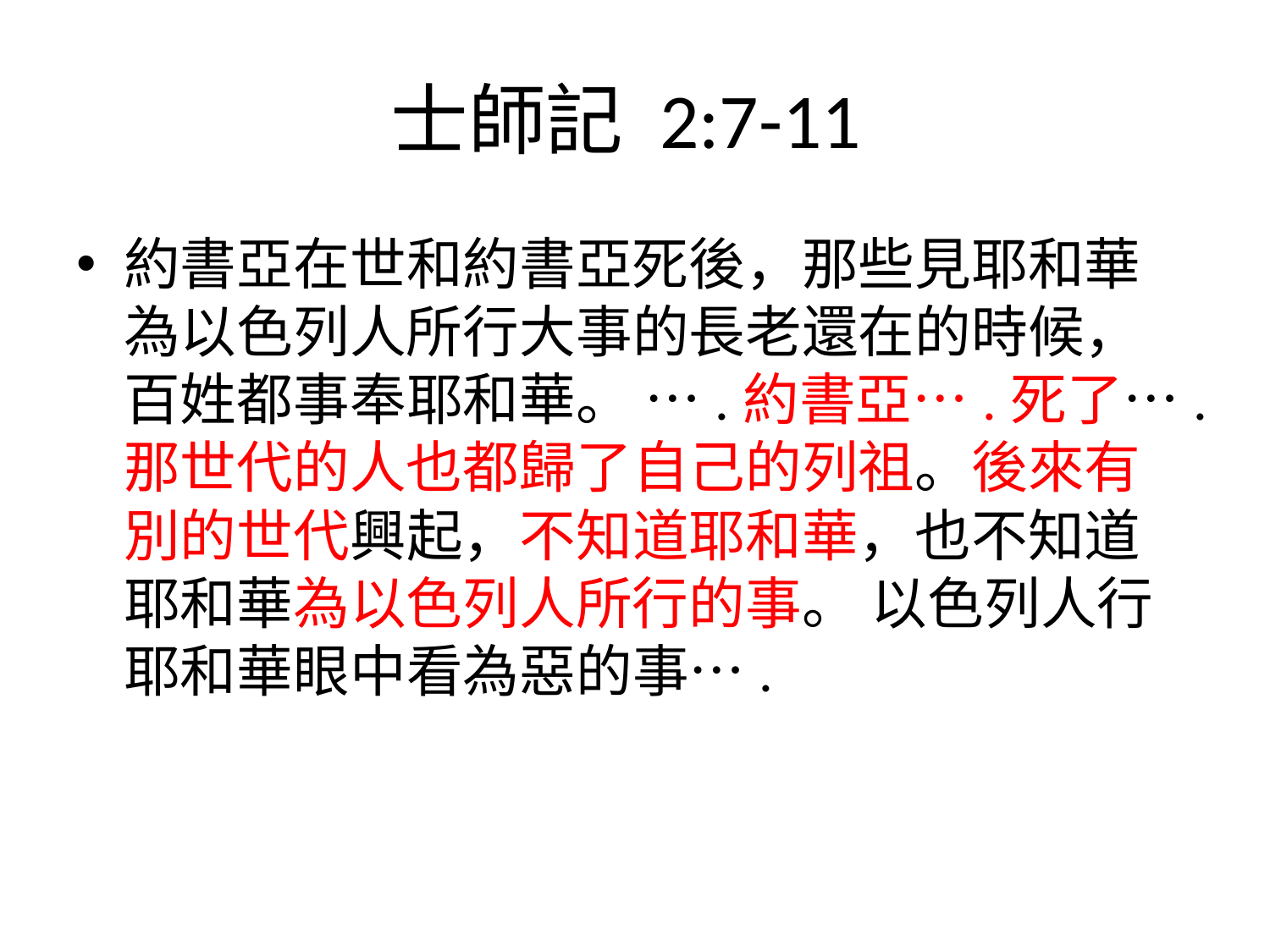

# 士師記‬ ‭2:7-11‬ ‭
約書亞在世和約書亞死後，那些見耶和華為以色列人所行大事的長老還在的時候，百姓都事奉耶和華。 ….約書亞….死了….那世代的人也都歸了自己的列祖。後來有別的世代興起，不知道耶和華，也不知道耶和華為以色列人所行的事。 以色列人行耶和華眼中看為惡的事….